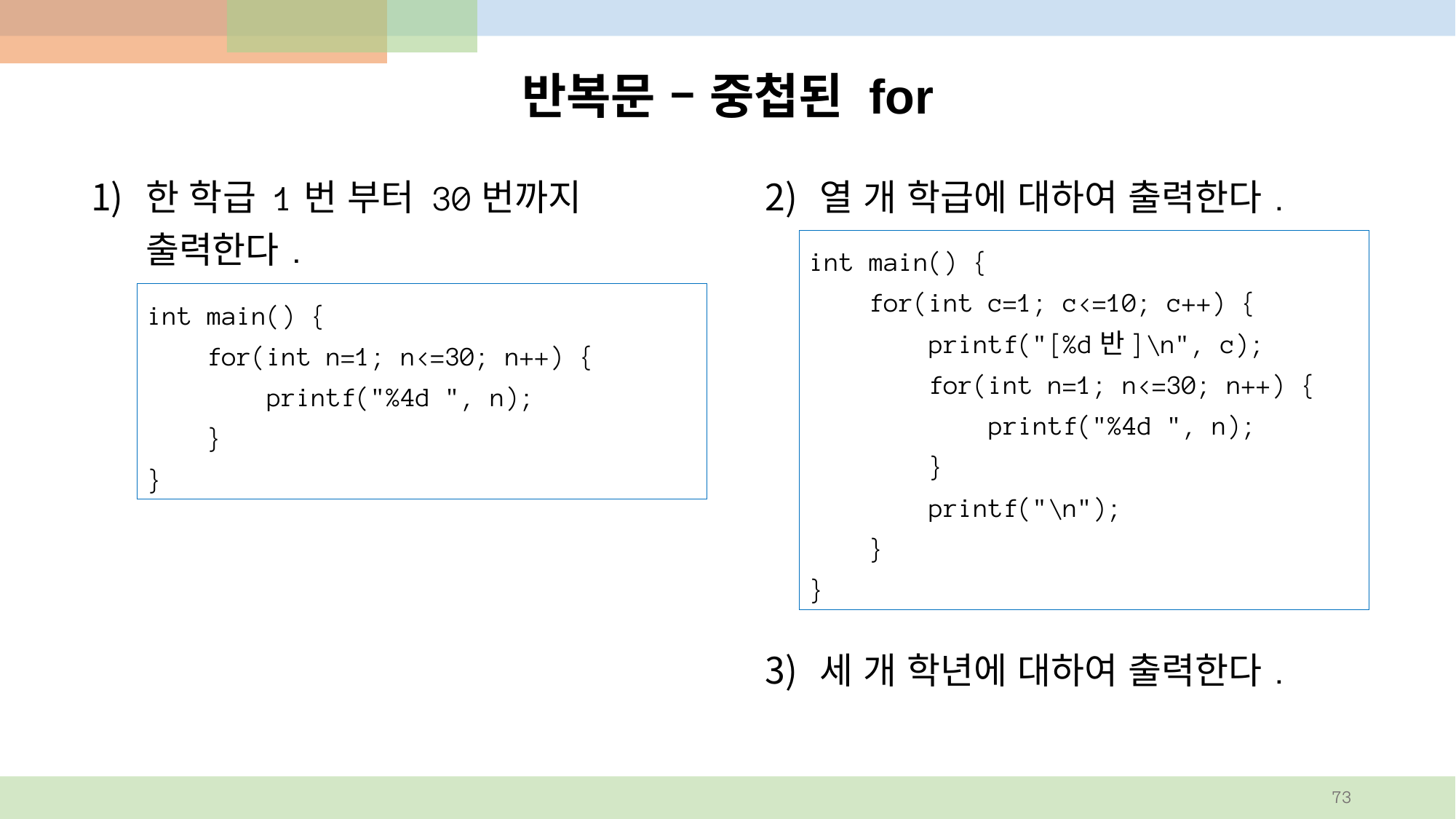

# 반복문 – 중첩된 for
열 개 학급에 대하여 출력한다.

세 개 학년에 대하여 출력한다.

한 학급 1번 부터 30번까지 출력한다.

int main() {
    for(int c=1; c<=10; c++) {
        printf("[%d반]\n", c);
        for(int n=1; n<=30; n++) {
            printf("%4d ", n);
        }
        printf("\n");
    }
}
int main() {
    for(int n=1; n<=30; n++) {
        printf("%4d ", n);
    }
}
73